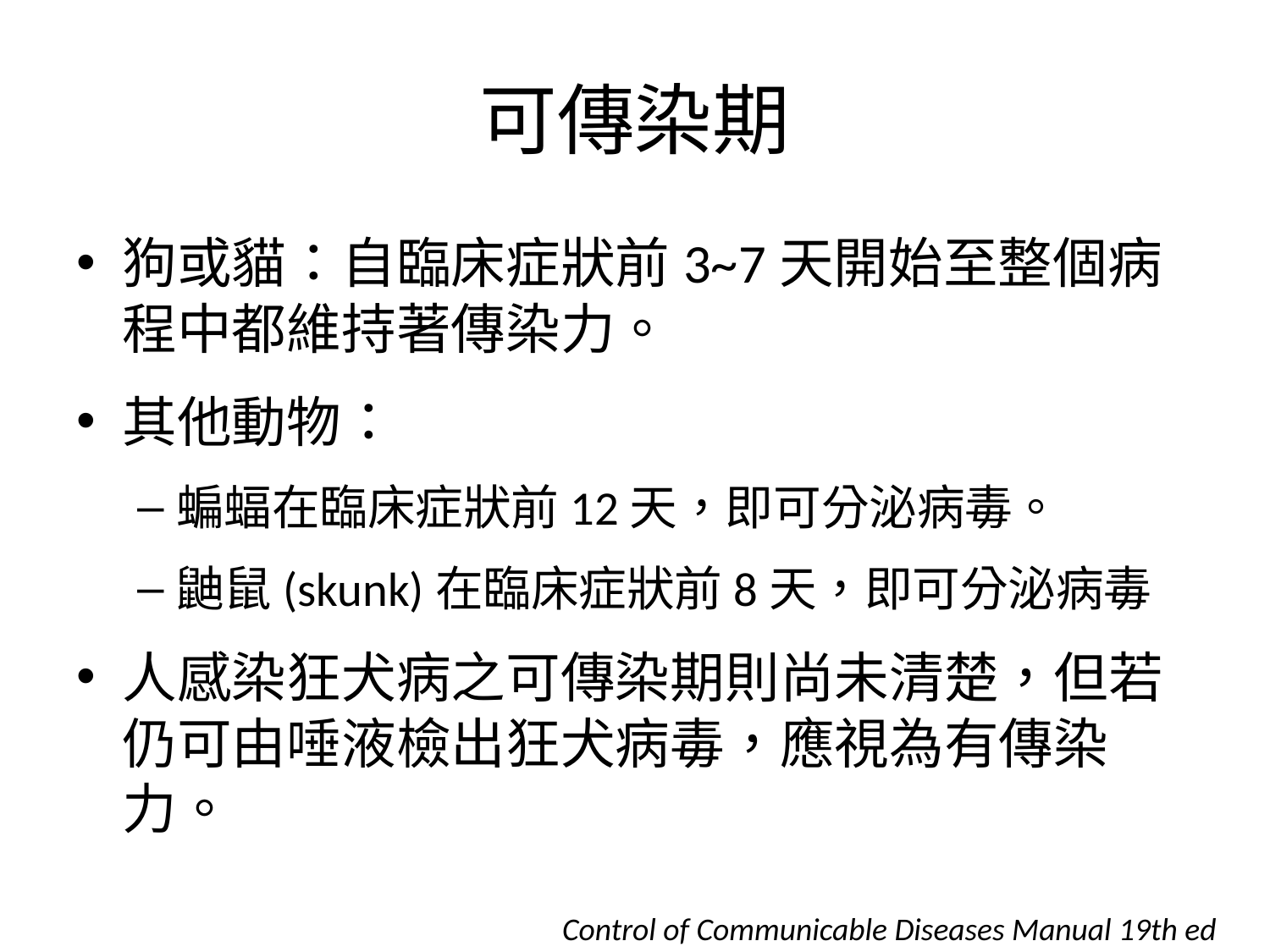

# 可傳染期
狗或貓：自臨床症狀前3~7天開始至整個病程中都維持著傳染力。
其他動物：
蝙蝠在臨床症狀前12天，即可分泌病毒。
鼬鼠(skunk)在臨床症狀前8天，即可分泌病毒
人感染狂犬病之可傳染期則尚未清楚，但若仍可由唾液檢出狂犬病毒，應視為有傳染力。

Control of Communicable Diseases Manual 19th ed